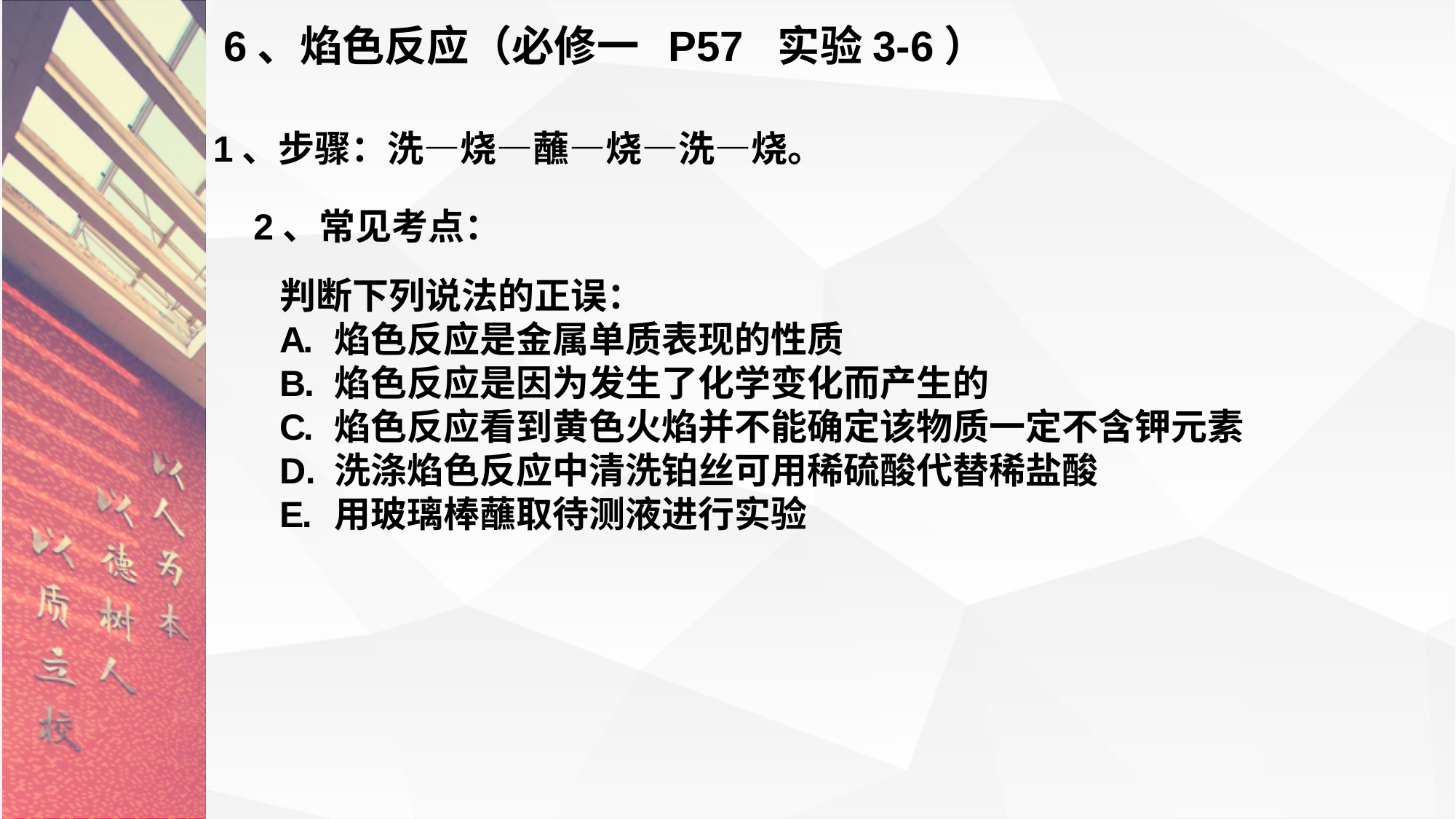

6、焰色反应（必修一  P57  实验3-6）
1、步骤：洗—烧—蘸—烧—洗—烧。
2、常见考点：
判断下列说法的正误：
焰色反应是金属单质表现的性质
焰色反应是因为发生了化学变化而产生的
焰色反应看到黄色火焰并不能确定该物质一定不含钾元素
洗涤焰色反应中清洗铂丝可用稀硫酸代替稀盐酸
用玻璃棒蘸取待测液进行实验